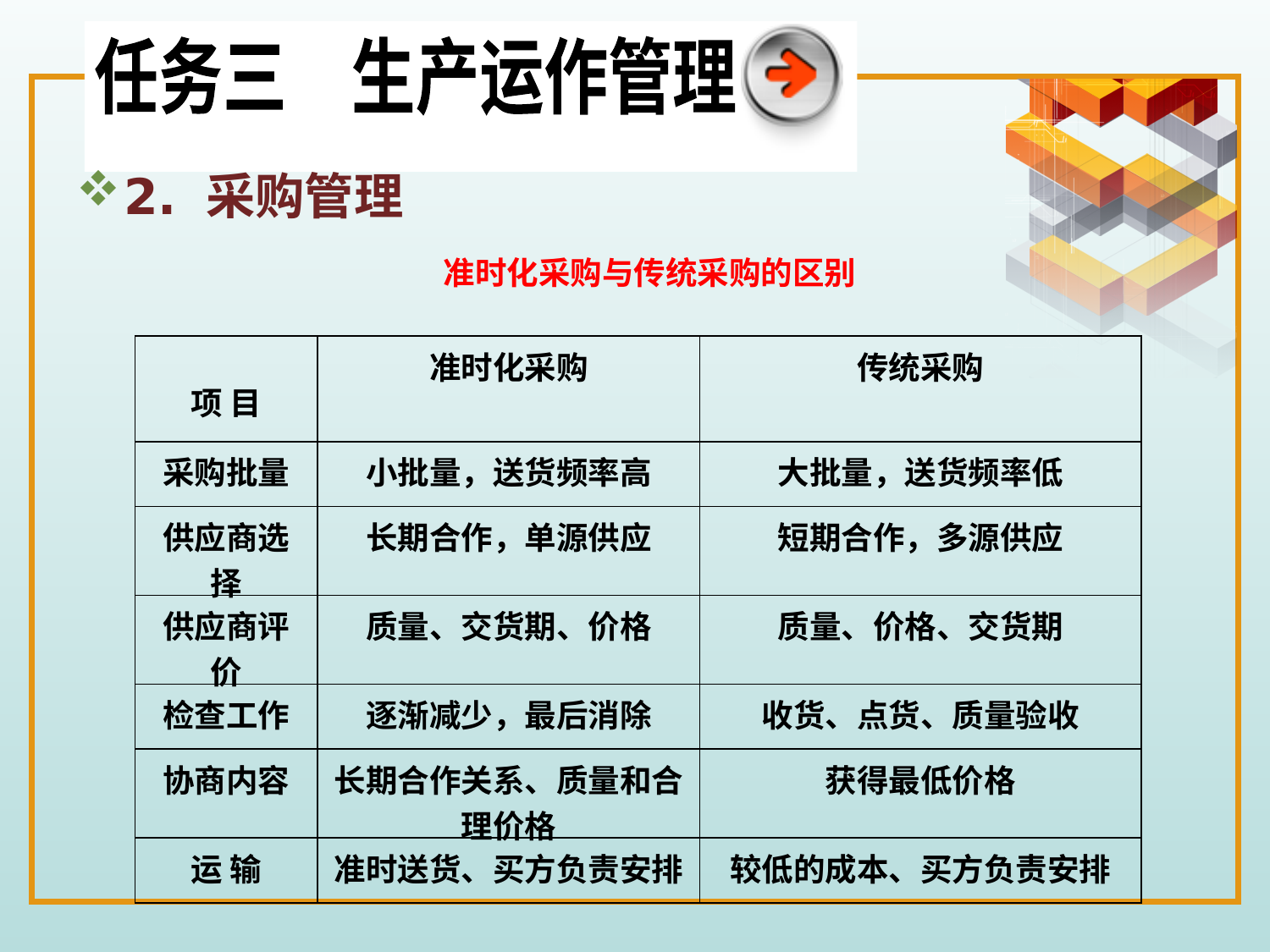

任务三　生产运作管理
2. 采购管理
准时化采购与传统采购的区别
| 项 目 | 准时化采购 | 传统采购 |
| --- | --- | --- |
| 采购批量 | 小批量，送货频率高 | 大批量，送货频率低 |
| 供应商选择 | 长期合作，单源供应 | 短期合作，多源供应 |
| 供应商评价 | 质量、交货期、价格 | 质量、价格、交货期 |
| 检查工作 | 逐渐减少，最后消除 | 收货、点货、质量验收 |
| 协商内容 | 长期合作关系、质量和合理价格 | 获得最低价格 |
| 运 输 | 准时送货、买方负责安排 | 较低的成本、买方负责安排 |